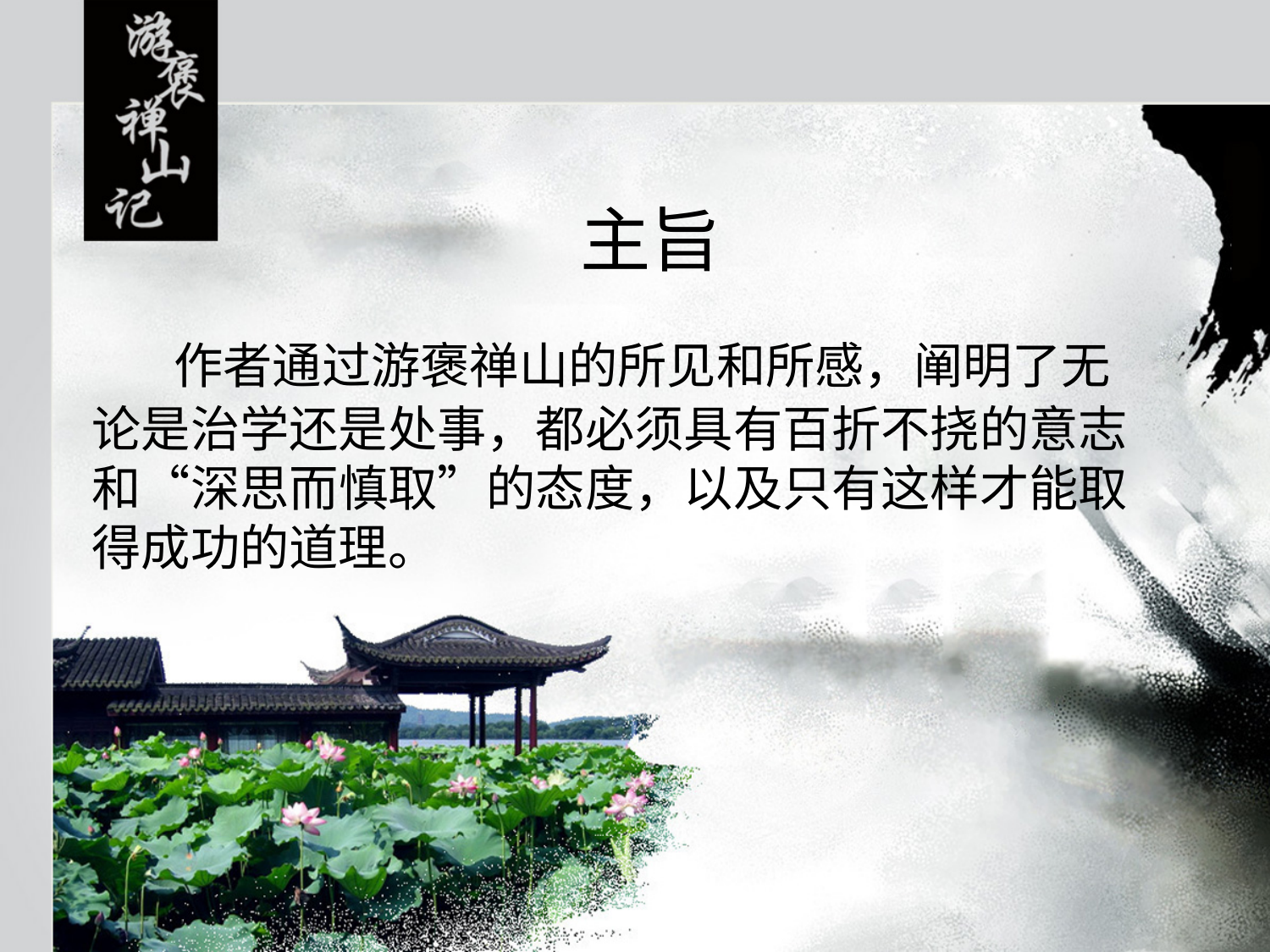

主旨
       作者通过游褒禅山的所见和所感，阐明了无论是治学还是处事，都必须具有百折不挠的意志和“深思而慎取”的态度，以及只有这样才能取得成功的道理。